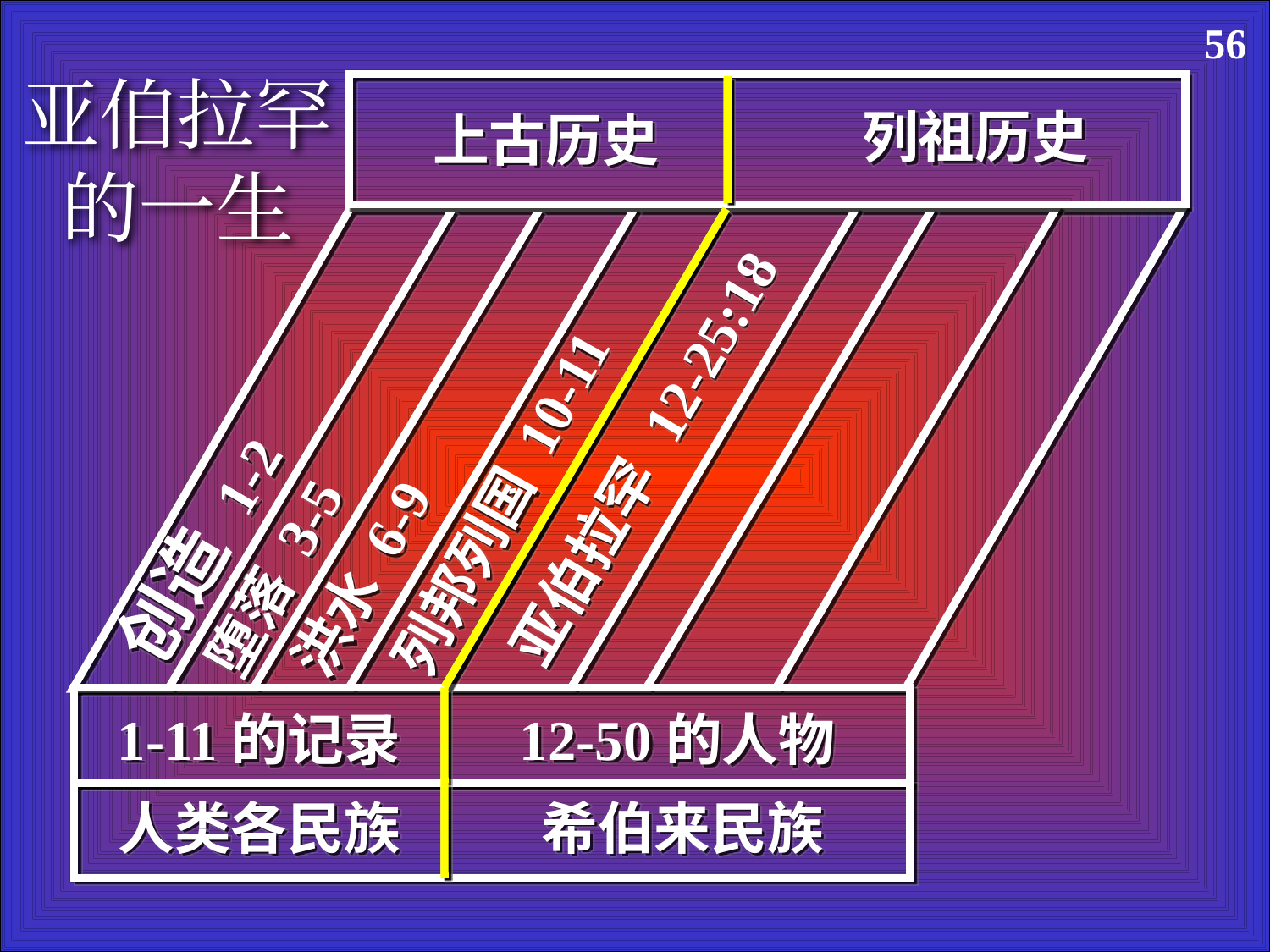

亚伯拉罕的一生
56

列祖历史
上古历史

 亚伯拉罕 12-25:18
列邦列国 10-11
 创造 1-2
洪水 6-9
堕落 3-5

1-11的记录
12-50的人物

人类各民族
希伯来民族